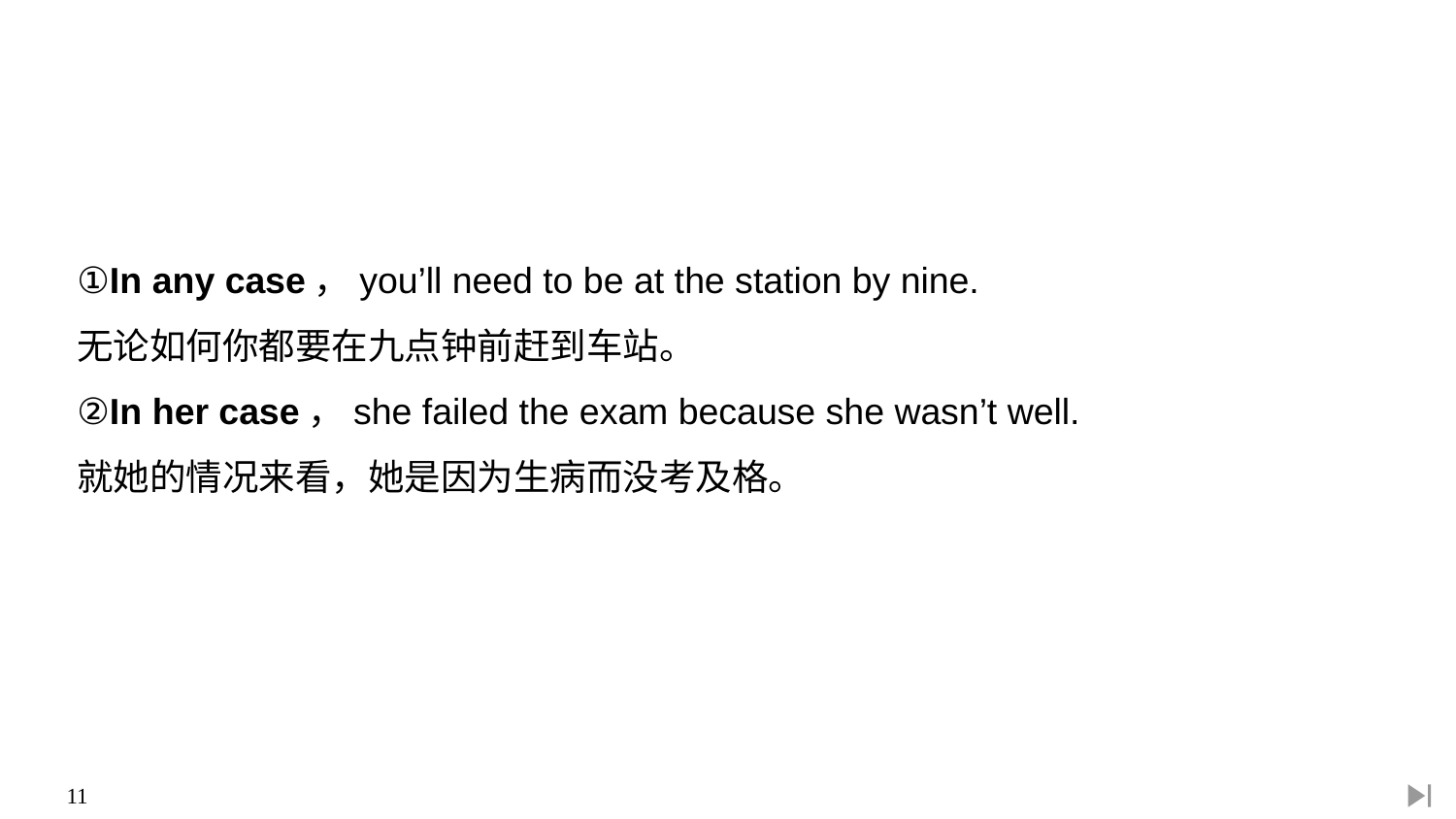

①In any case，you’ll need to be at the station by nine.
无论如何你都要在九点钟前赶到车站。
②In her case，she failed the exam because she wasn’t well.
就她的情况来看，她是因为生病而没考及格。